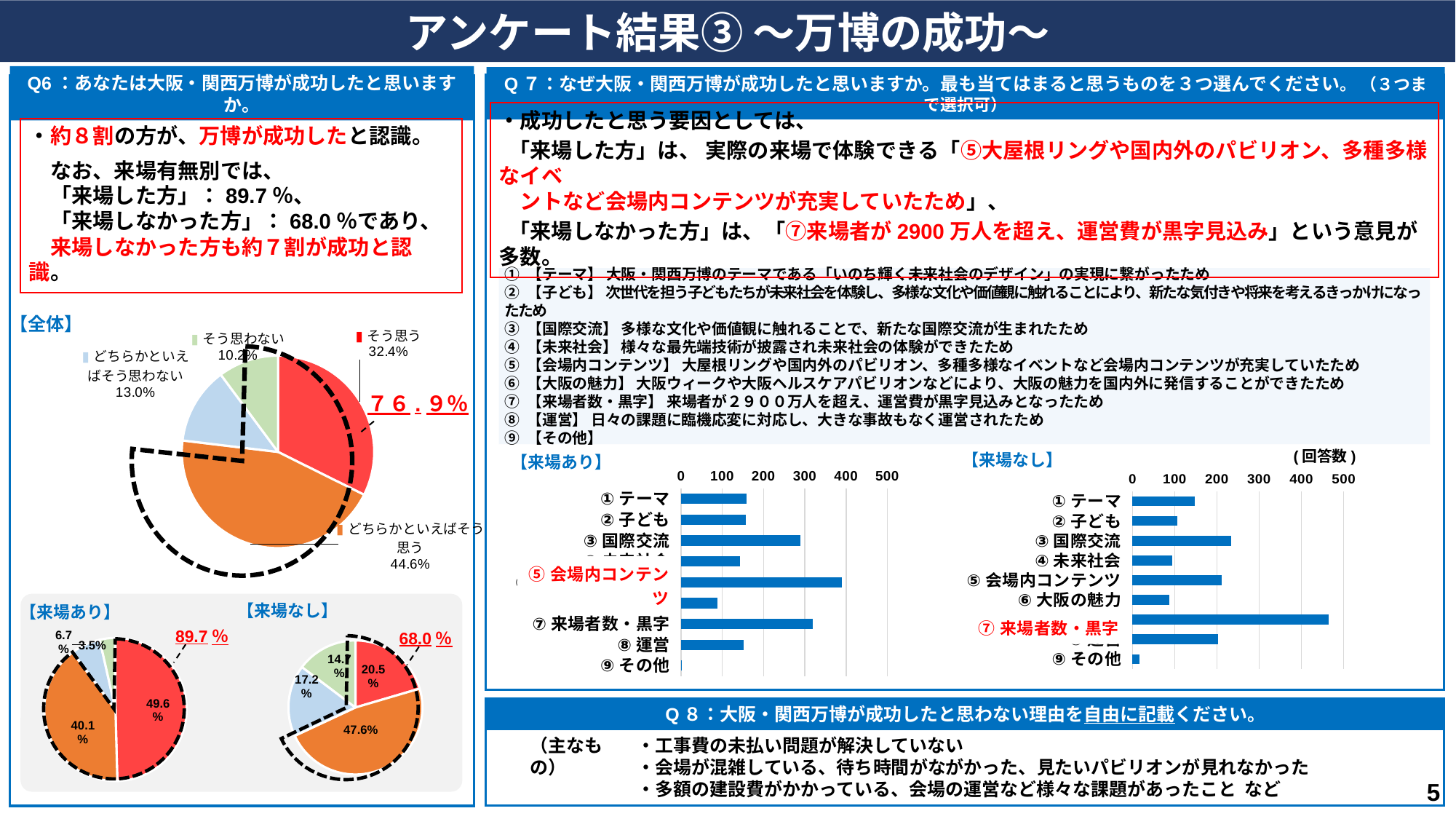

アンケート結果③ ～万博の成功～

Q6：あなたは大阪・関西万博が成功したと思いますか。
Q７：なぜ大阪・関西万博が成功したと思いますか。最も当てはまると思うものを３つ選んでください。 （３つまで選択可）
・成功したと思う要因としては、
 「来場した方」は、 実際の来場で体験できる「⑤大屋根リングや国内外のパビリオン、多種多様なイベ　
　ントなど会場内コンテンツが充実していたため」、
 「来場しなかった方」は、「⑦来場者が2900万人を超え、運営費が黒字見込み」という意見が多数。
・約８割の方が、万博が成功したと認識。
　なお、来場有無別では、
　「来場した方」：89.7％、
　「来場しなかった方」：68.0％であり、
　来場しなかった方も約７割が成功と認識。
① 【テーマ】 大阪・関西万博のテーマである「いのち輝く未来社会のデザイン」の実現に繋がったため
② 【子ども】 次世代を担う子どもたちが未来社会を体験し、多様な文化や価値観に触れることにより、新たな気付きや将来を考えるきっかけになったため
③ 【国際交流】 多様な文化や価値観に触れることで、新たな国際交流が生まれたため
④ 【未来社会】 様々な最先端技術が披露され未来社会の体験ができたため
⑤ 【会場内コンテンツ】 大屋根リングや国内外のパビリオン、多種多様なイベントなど会場内コンテンツが充実していたため
⑥ 【大阪の魅力】 大阪ウィークや大阪ヘルスケアパビリオンなどにより、大阪の魅力を国内外に発信することができたため
⑦ 【来場者数・黒字】 来場者が２９００万人を超え、運営費が黒字見込みとなったため
⑧ 【運営】 日々の課題に臨機応変に対応し、大きな事故もなく運営されたため
⑨ 【その他】

【全体】

### Chart

| Category |  |
|---|---|
| そう思う | 647.0 |
| どちらかといえばそう思う | 891.0 |
| どちらかといえばそう思わない | 259.0 |
| そう思わない | 203.0 |
７６.９％
(回答数)
【来場なし】
【来場あり】

### Chart

| Category |  |
|---|---|
| ①テーマ | 159.0 |
| ②子ども | 157.0 |
| ③国際交流 | 290.0 |
| ④未来社会 | 143.0 |
| ⑤会場内コンテンツ | 390.0 |
| ⑥大阪の魅力 | 89.0 |
| ⑦来場者数・黒字 | 320.0 |
| ⑧運営 | 152.0 |
| ⑨その他 | 2.0 |

### Chart

| Category |  |
|---|---|
| ①テーマ | 147.0 |
| ②子ども | 106.0 |
| ③国際交流 | 234.0 |
| ④未来社会 | 94.0 |
| ⑤会場内コンテンツ | 211.0 |
| ⑥大阪の魅力 | 88.0 |
| ⑦来場者数・黒字 | 464.0 |
| ⑧運営 | 202.0 |
| ⑨その他 | 16.0 |

### Chart

| Category |  |
|---|---|
| そう思う | 242.0 |
| どちらかといえばそう思う | 563.0 |
| どちらかといえばそう思わない | 204.0 |
| そう思わない | 174.0 |

### Chart

| Category |  |
|---|---|
| そう思う | 405.0 |
| どちらかといえばそう思う | 328.0 |
| どちらかといえばそう思わない | 55.0 |
| そう思わない | 29.0 |
【来場なし】
【来場あり】
89.7％
68.0％

Q８：大阪・関西万博が成功したと思わない理由を自由に記載ください。

（主なもの）
・工事費の未払い問題が解決していない
・会場が混雑している、待ち時間がながかった、見たいパビリオンが見れなかった
・多額の建設費がかかっている、会場の運営など様々な課題があったこと  など
5